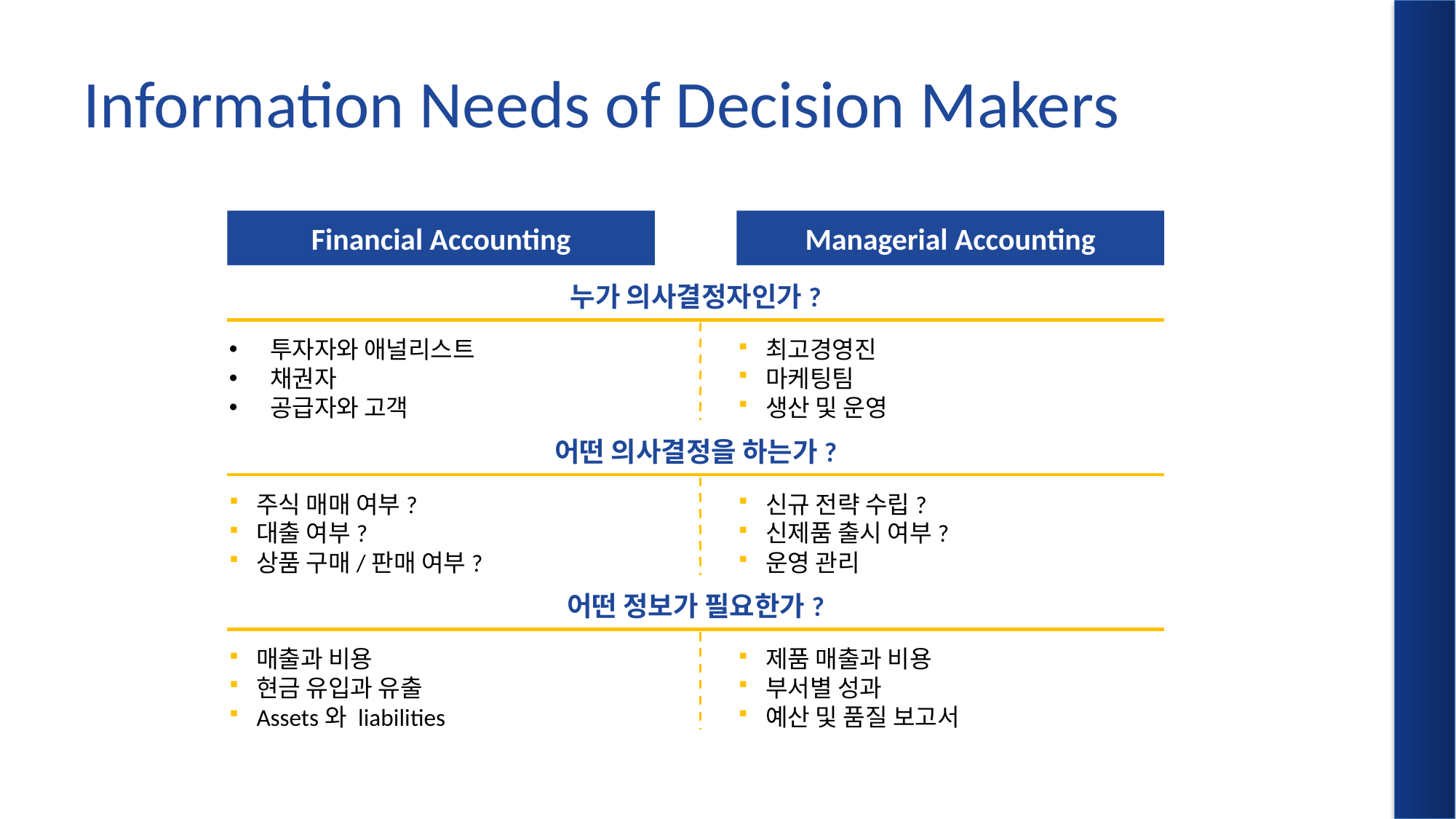

# Information Needs of Decision Makers
Financial Accounting
Managerial Accounting
누가 의사결정자인가?
투자자와 애널리스트
채권자
공급자와 고객
최고경영진
마케팅팀
생산 및 운영
어떤 의사결정을 하는가?
주식 매매 여부?
대출 여부?
상품 구매/판매 여부?
신규 전략 수립?
신제품 출시 여부?
운영 관리
어떤 정보가 필요한가?
매출과 비용
현금 유입과 유출
Assets와 liabilities
제품 매출과 비용
부서별 성과
예산 및 품질 보고서